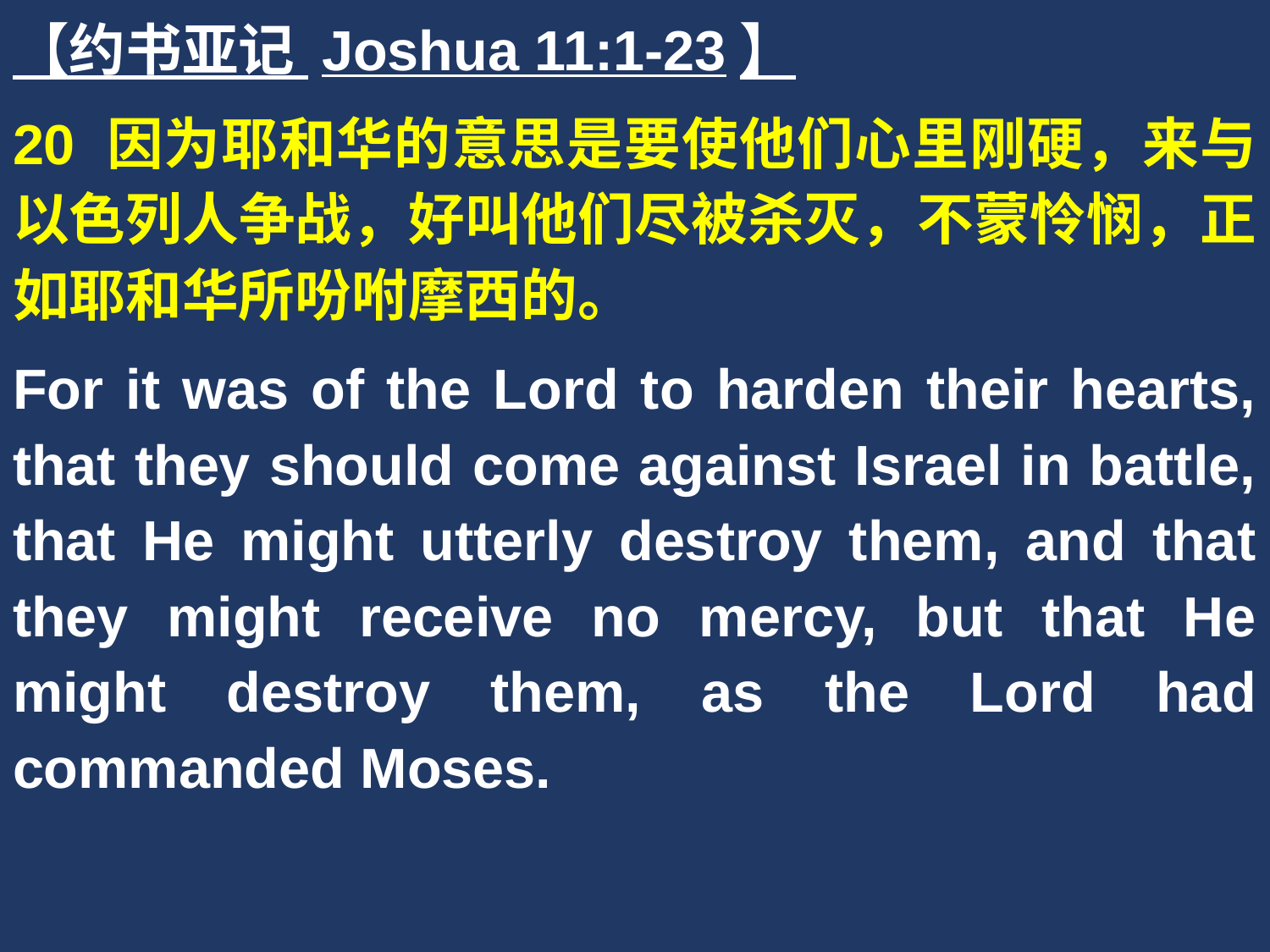

【约书亚记 Joshua 11:1-23】
20 因为耶和华的意思是要使他们心里刚硬，来与以色列人争战，好叫他们尽被杀灭，不蒙怜悯，正如耶和华所吩咐摩西的。
For it was of the Lord to harden their hearts, that they should come against Israel in battle, that He might utterly destroy them, and that they might receive no mercy, but that He might destroy them, as the Lord had commanded Moses.